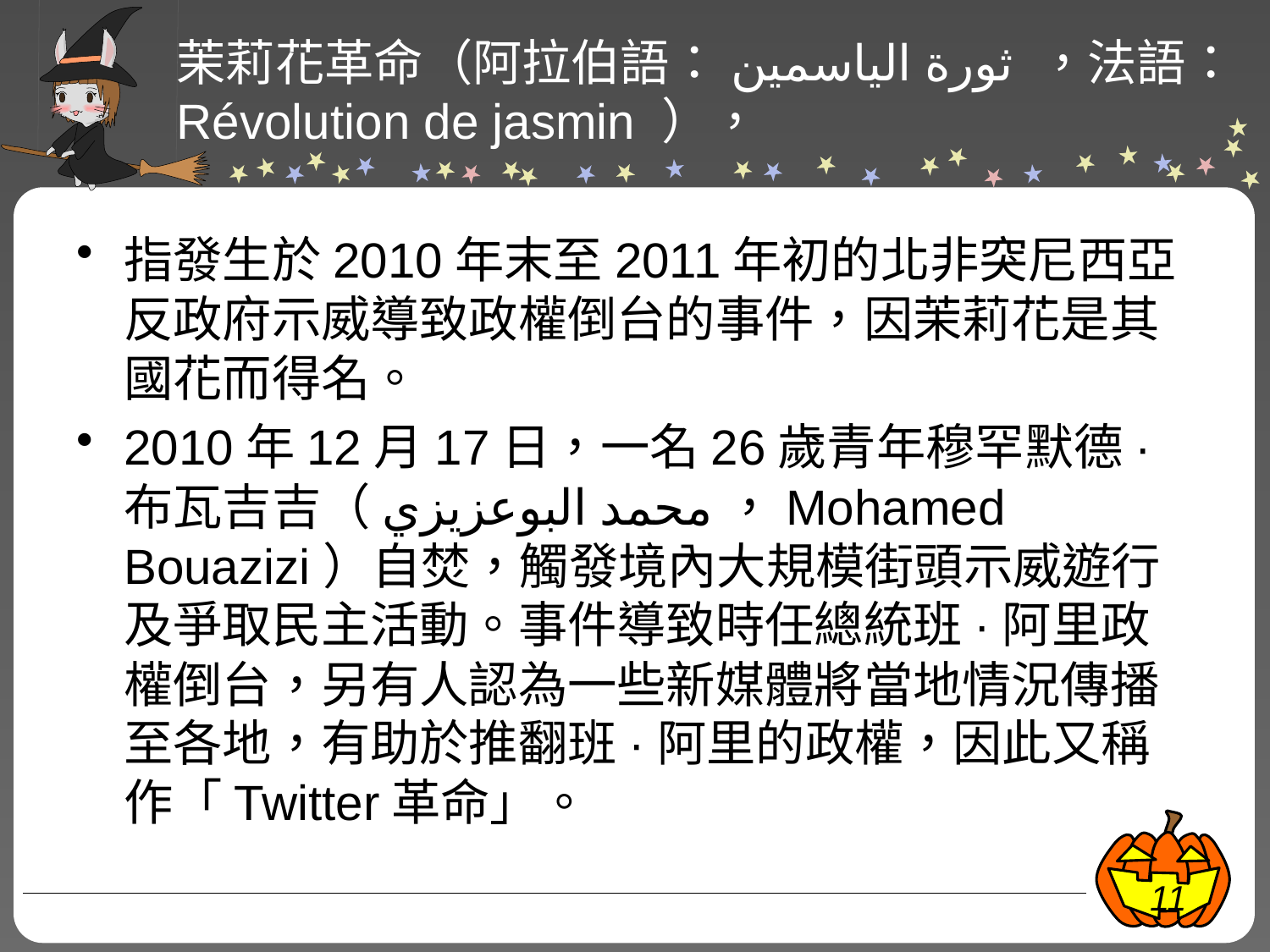

# 茉莉花革命（阿拉伯語：ثورة الياسمين ‎，法語：Révolution de jasmin ），
指發生於2010年末至2011年初的北非突尼西亞反政府示威導致政權倒台的事件，因茉莉花是其國花而得名。
2010年12月17日，一名26歲青年穆罕默德·布瓦吉吉（محمد البوعزيزي，Mohamed Bouazizi）自焚，觸發境內大規模街頭示威遊行及爭取民主活動。事件導致時任總統班·阿里政權倒台，另有人認為一些新媒體將當地情況傳播至各地，有助於推翻班·阿里的政權，因此又稱作「Twitter革命」。

11